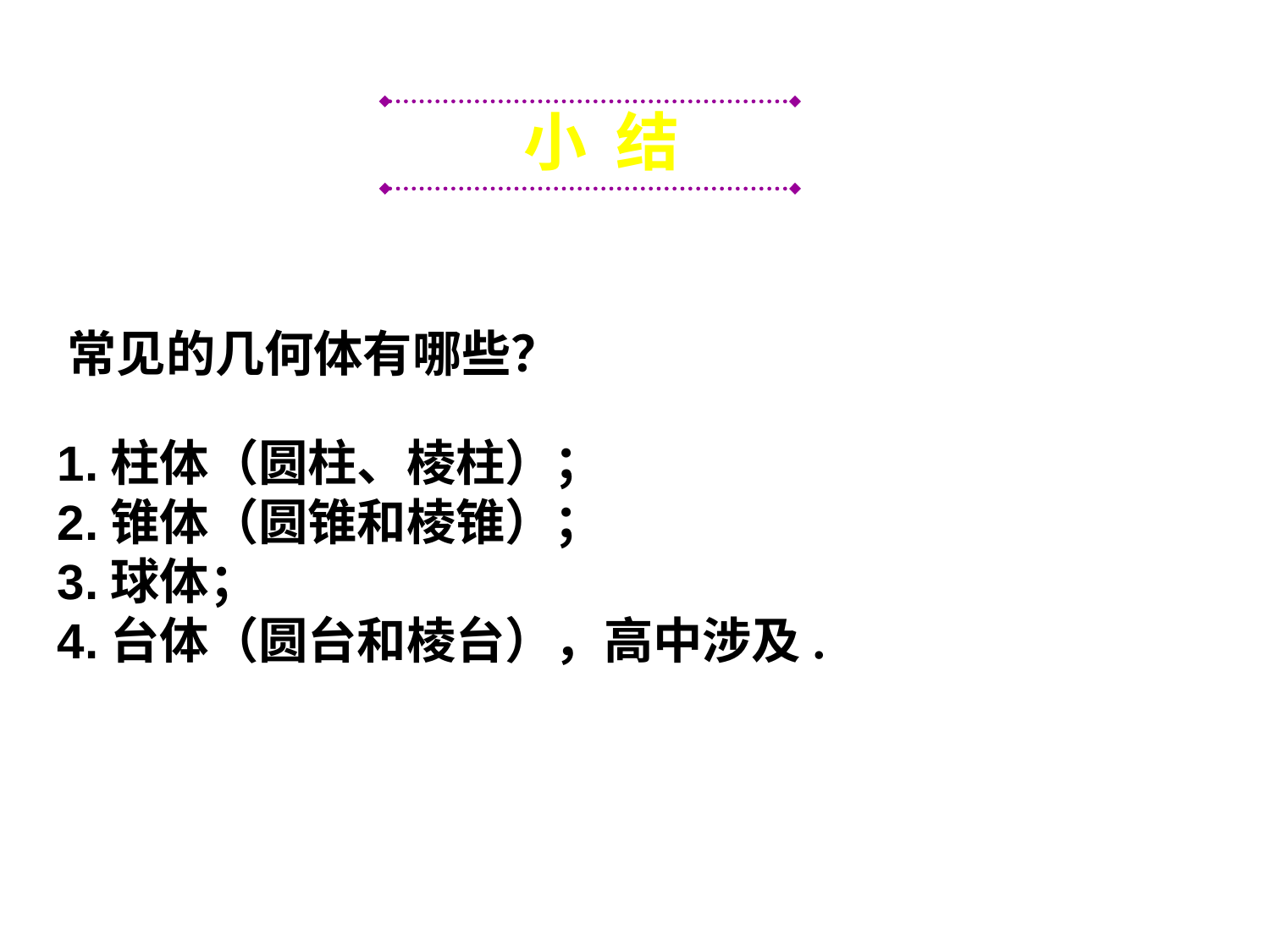

小  结

常见的几何体有哪些？
1.柱体（圆柱、棱柱）；
2.锥体（圆锥和棱锥）；
3.球体；
4.台体（圆台和棱台），高中涉及.